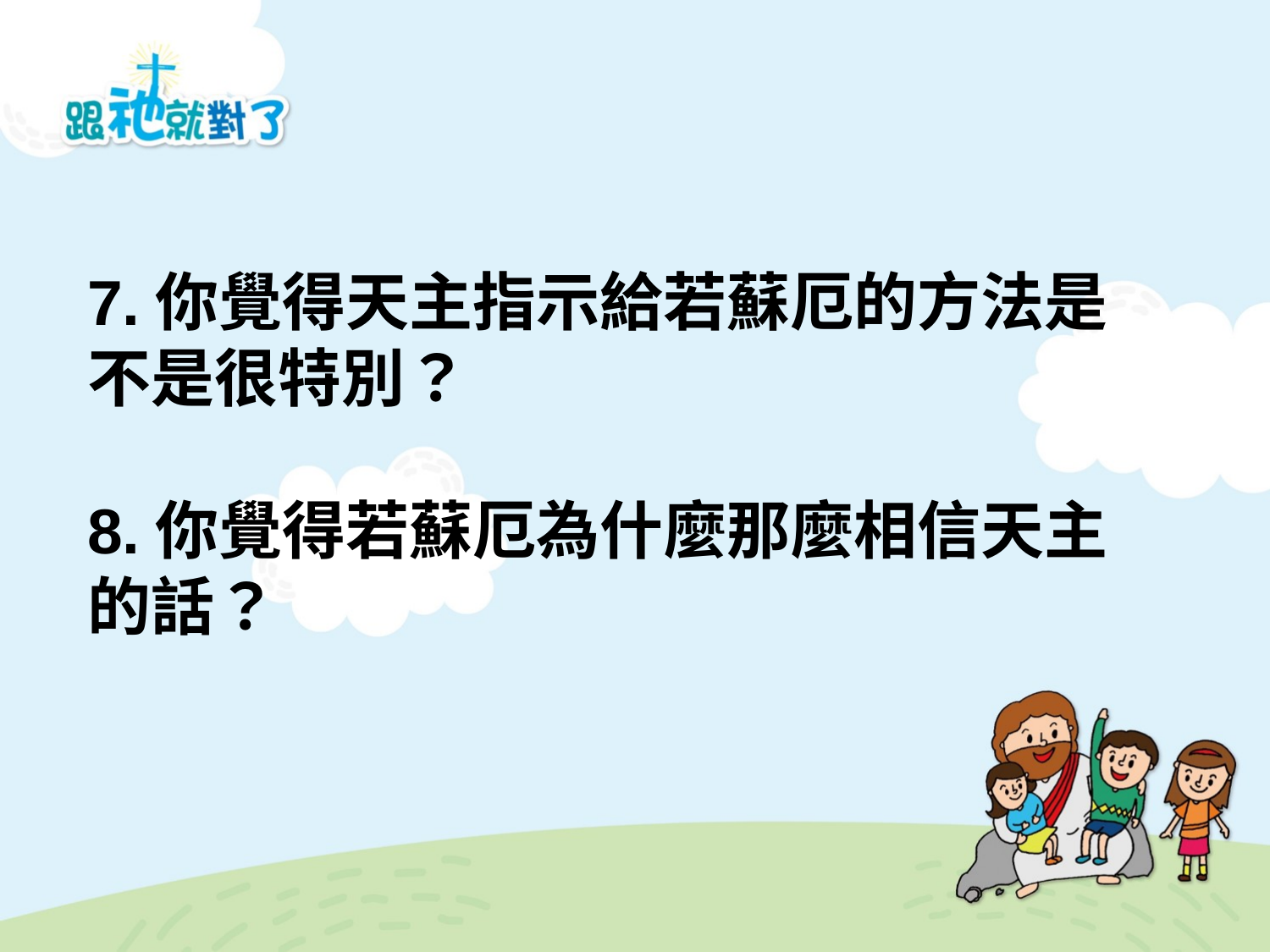

7.你覺得天主指示給若蘇厄的方法是不是很特別？

8.你覺得若蘇厄為什麼那麼相信天主的話？